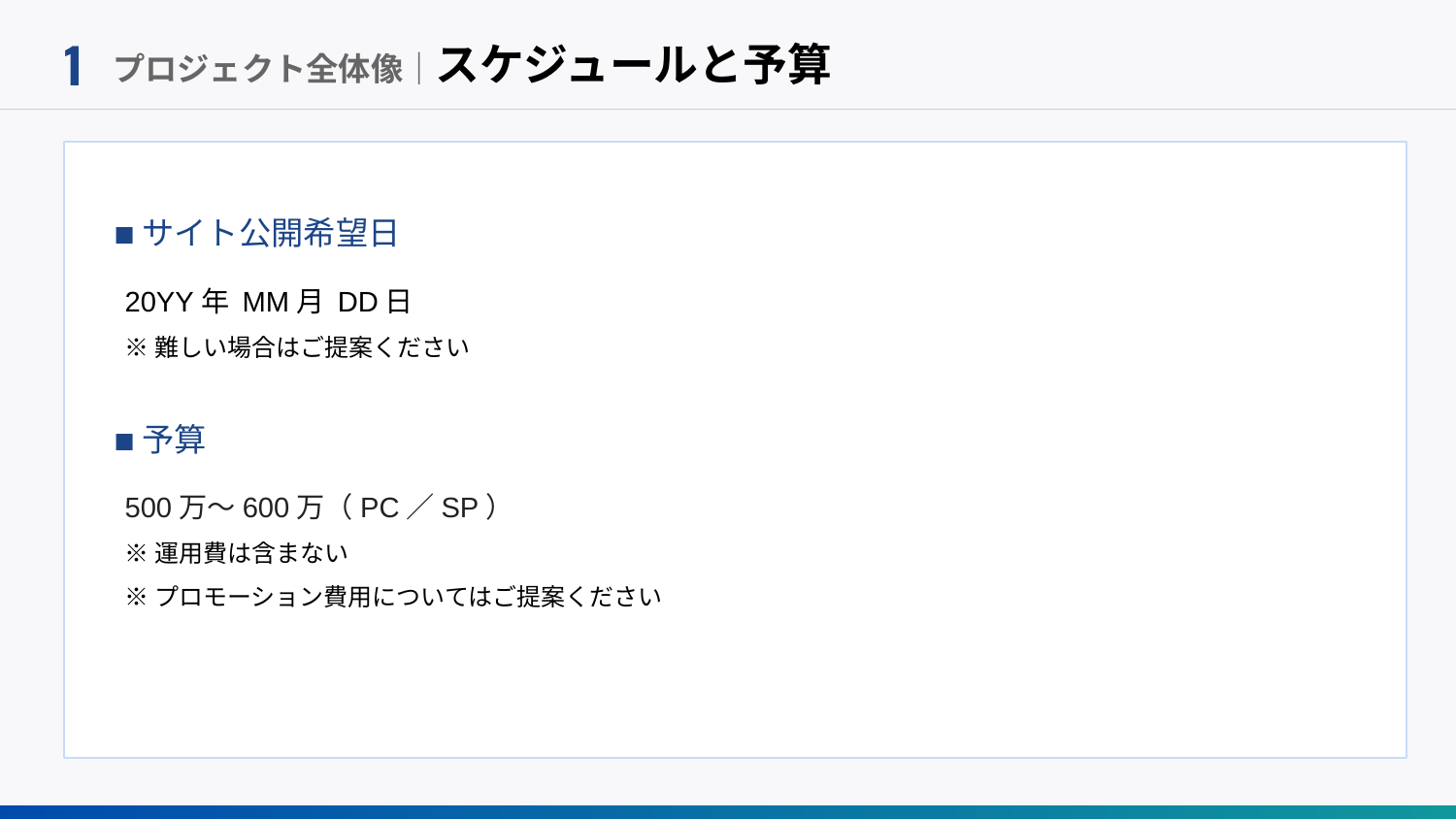

# 1
プロジェクト全体像｜スケジュールと予算

◼︎サイト公開希望日
20YY年 MM月 DD日
※難しい場合はご提案ください
◼︎予算
500万〜600万（PC／SP）
※運用費は含まない
※プロモーション費用についてはご提案ください